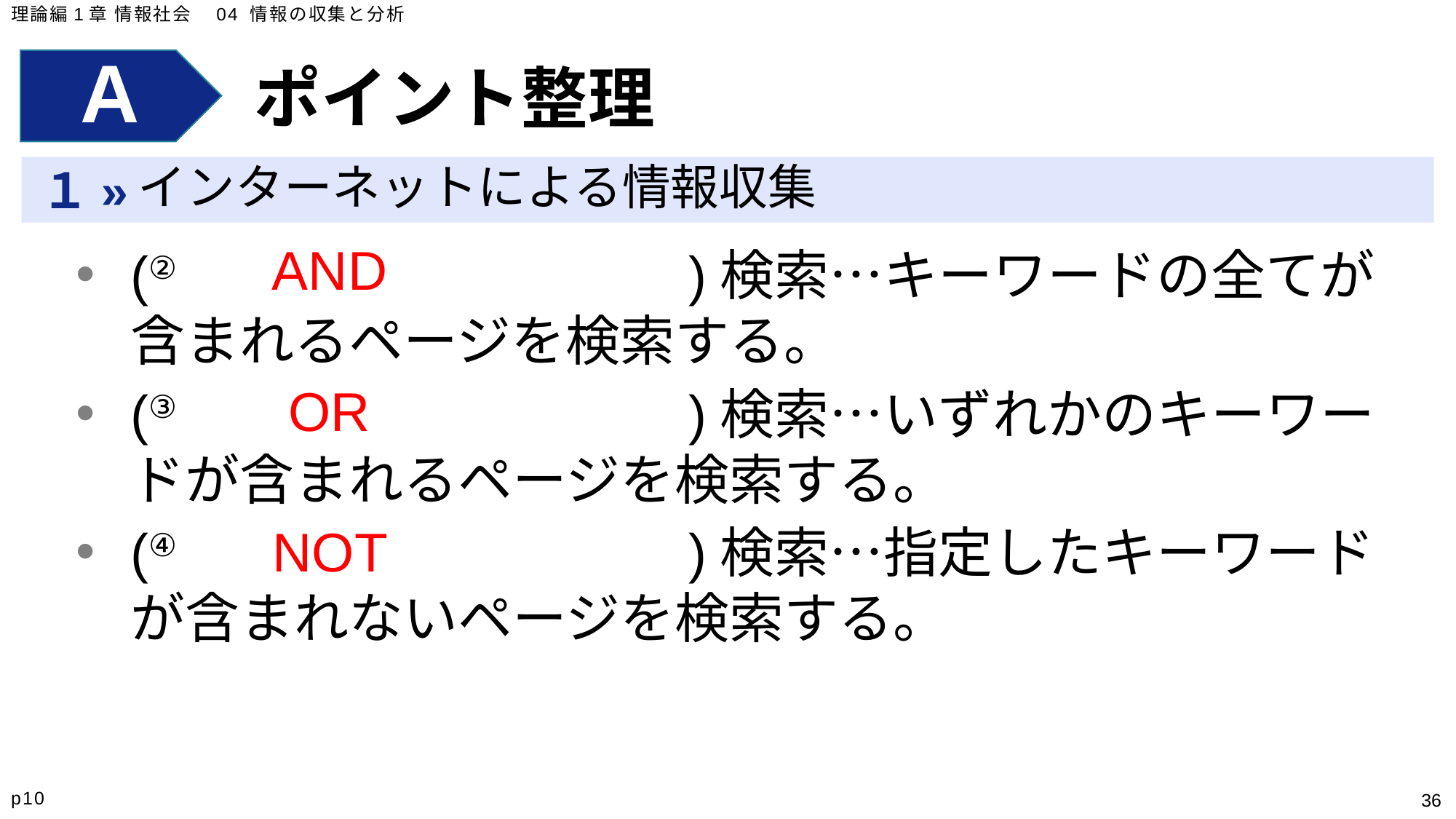

理論編1章 情報社会　04 情報の収集と分析
ポイント整理
インターネットによる情報収集
(②　　　　　　　　　)検索…キーワードの全てが含まれるページを検索する。
(③　　　　　　　　　)検索…いずれかのキーワードが含まれるページを検索する。
(④　　　　　　　　　)検索…指定したキーワードが含まれないページを検索する。
AND
OR
NOT
p10
36